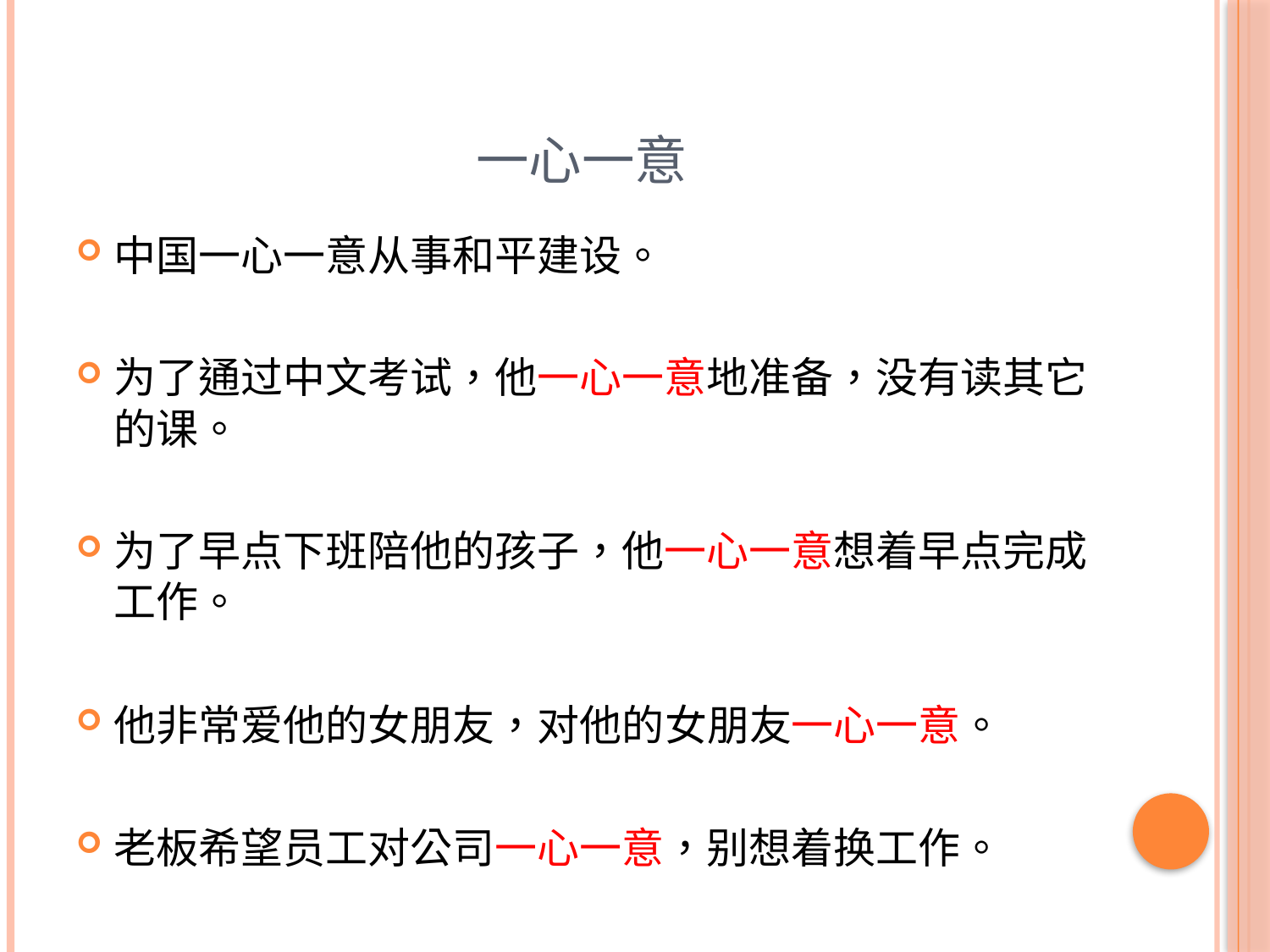

# 一心一意
中国一心一意从事和平建设。

为了通过中文考试，他一心一意地准备，没有读其它的课。

为了早点下班陪他的孩子，他一心一意想着早点完成工作。

他非常爱他的女朋友，对他的女朋友一心一意。

老板希望员工对公司一心一意，别想着换工作。